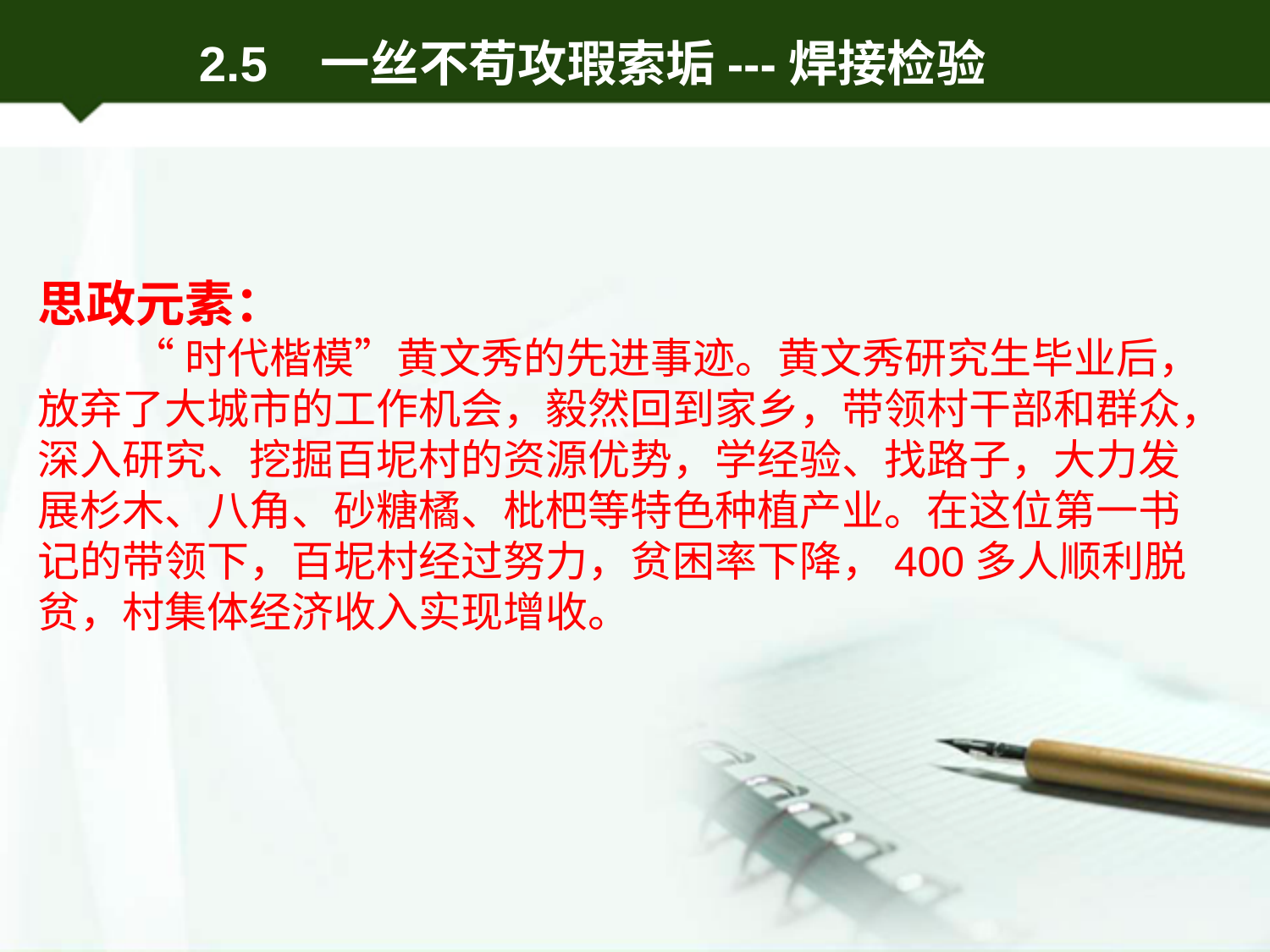

2.5   一丝不苟攻瑕索垢---焊接检验
思政元素：
          “时代楷模”黄文秀的先进事迹。黄文秀研究生毕业后，放弃了大城市的工作机会，毅然回到家乡，带领村干部和群众，深入研究、挖掘百坭村的资源优势，学经验、找路子，大力发展杉木、八角、砂糖橘、枇杷等特色种植产业。在这位第一书记的带领下，百坭村经过努力，贫困率下降，400多人顺利脱贫，村集体经济收入实现增收。